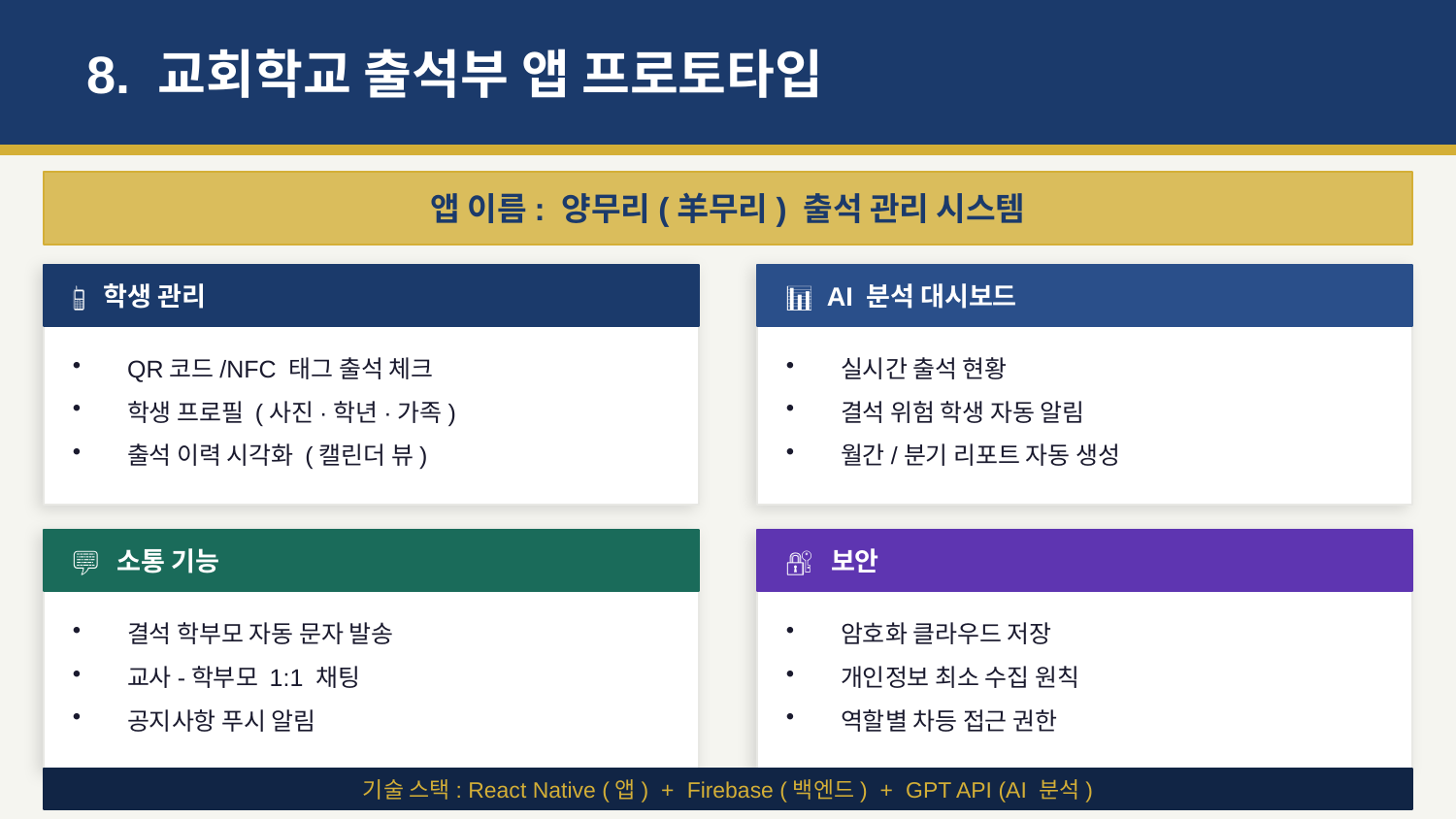

8. 교회학교 출석부 앱 프로토타입

앱 이름: 양무리(羊무리) 출석 관리 시스템

📱  학생 관리
📊  AI 분석 대시보드
QR코드/NFC 태그 출석 체크
학생 프로필 (사진·학년·가족)
출석 이력 시각화 (캘린더 뷰)
실시간 출석 현황
결석 위험 학생 자동 알림
월간/분기 리포트 자동 생성

💬  소통 기능
🔐  보안
결석 학부모 자동 문자 발송
교사-학부모 1:1 채팅
공지사항 푸시 알림
암호화 클라우드 저장
개인정보 최소 수집 원칙
역할별 차등 접근 권한

기술 스택: React Native (앱)  +  Firebase (백엔드)  +  GPT API (AI 분석)